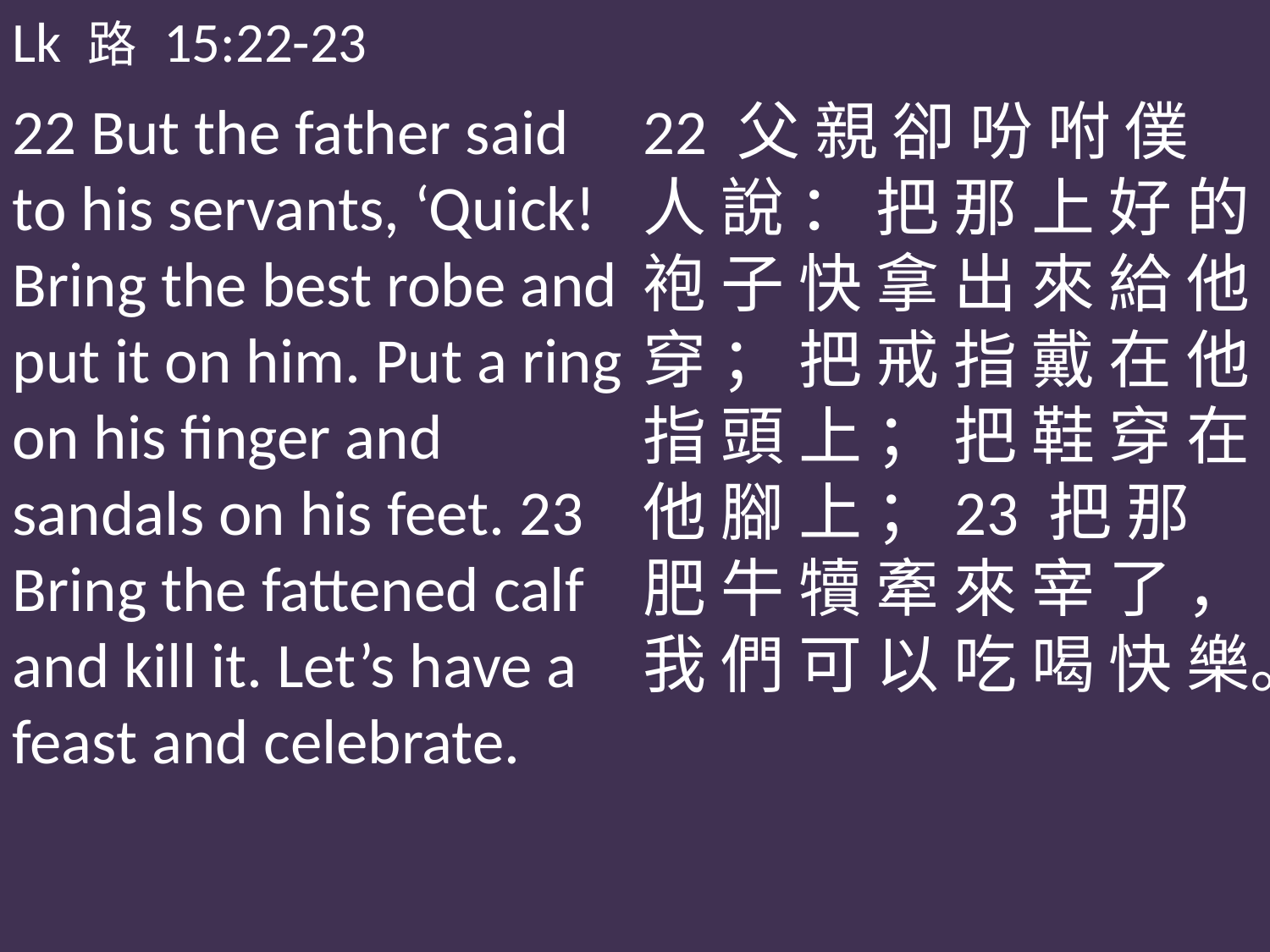

Lk 路 15:22-23
22 But the father said to his servants, ‘Quick! Bring the best robe and put it on him. Put a ring on his finger and sandals on his feet. 23 Bring the fattened calf and kill it. Let’s have a feast and celebrate.
22 父 親 卻 吩 咐 僕 人 說 ： 把 那 上 好 的 袍 子 快 拿 出 來 給 他 穿 ； 把 戒 指 戴 在 他 指 頭 上 ； 把 鞋 穿 在 他 腳 上 ；23 把 那 肥 牛 犢 牽 來 宰 了 ， 我 們 可 以 吃 喝 快 樂。